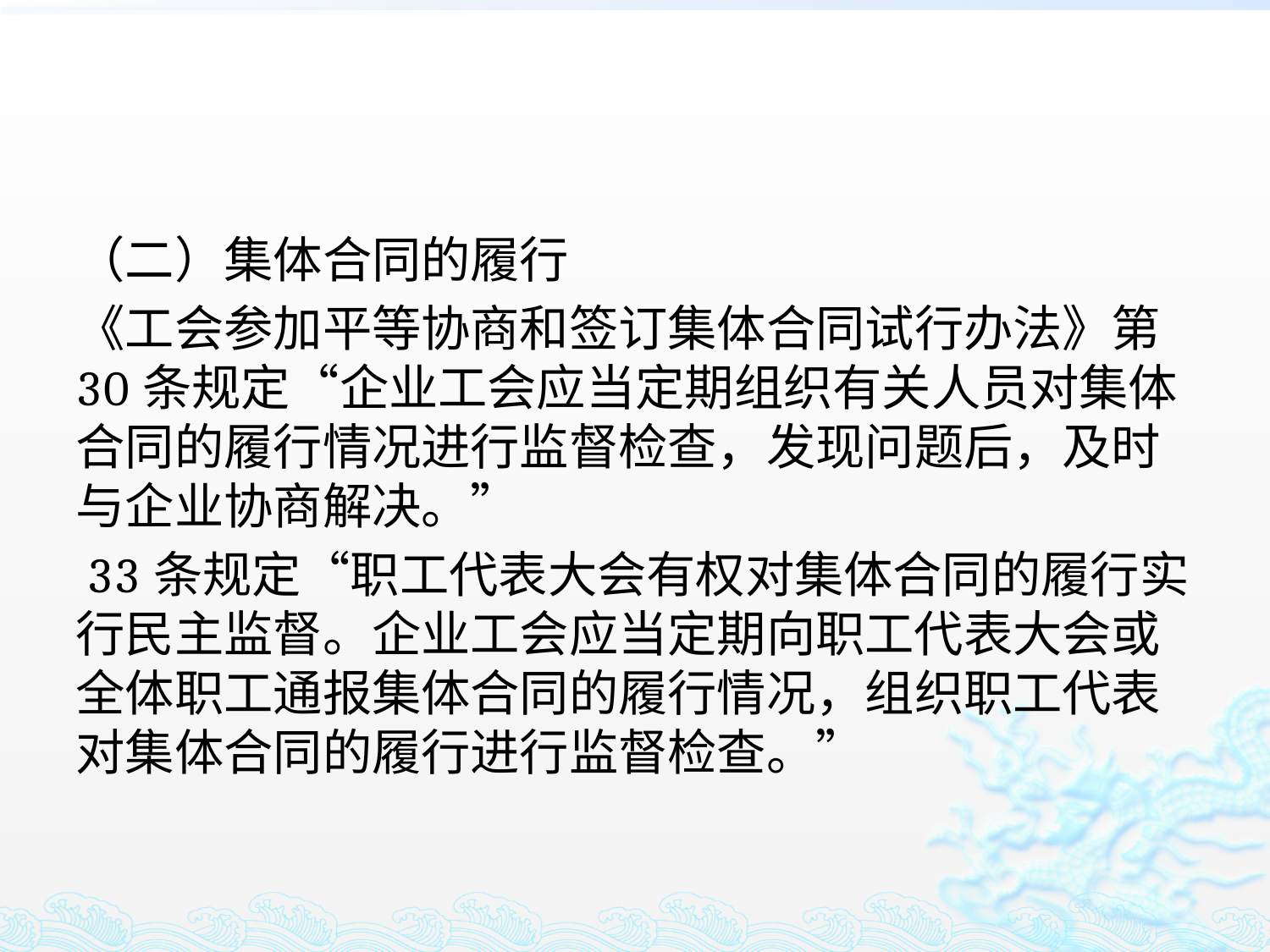

#
（二）集体合同的履行
《工会参加平等协商和签订集体合同试行办法》第30条规定“企业工会应当定期组织有关人员对集体合同的履行情况进行监督检查，发现问题后，及时与企业协商解决。”
 33条规定“职工代表大会有权对集体合同的履行实行民主监督。企业工会应当定期向职工代表大会或全体职工通报集体合同的履行情况，组织职工代表对集体合同的履行进行监督检查。”